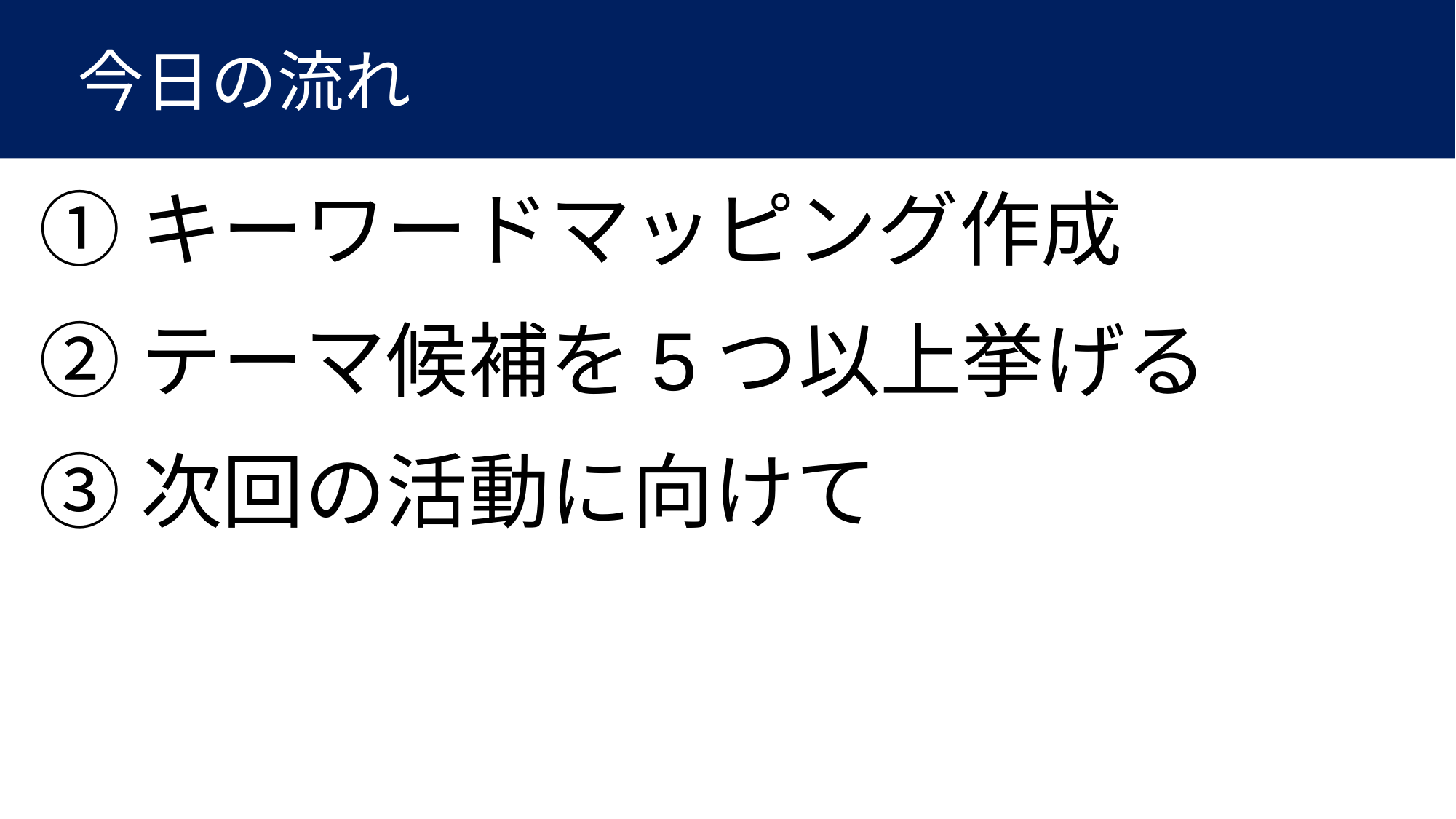

今日の流れ
①キーワードマッピング作成

②テーマ候補を5つ以上挙げる

③次回の活動に向けて